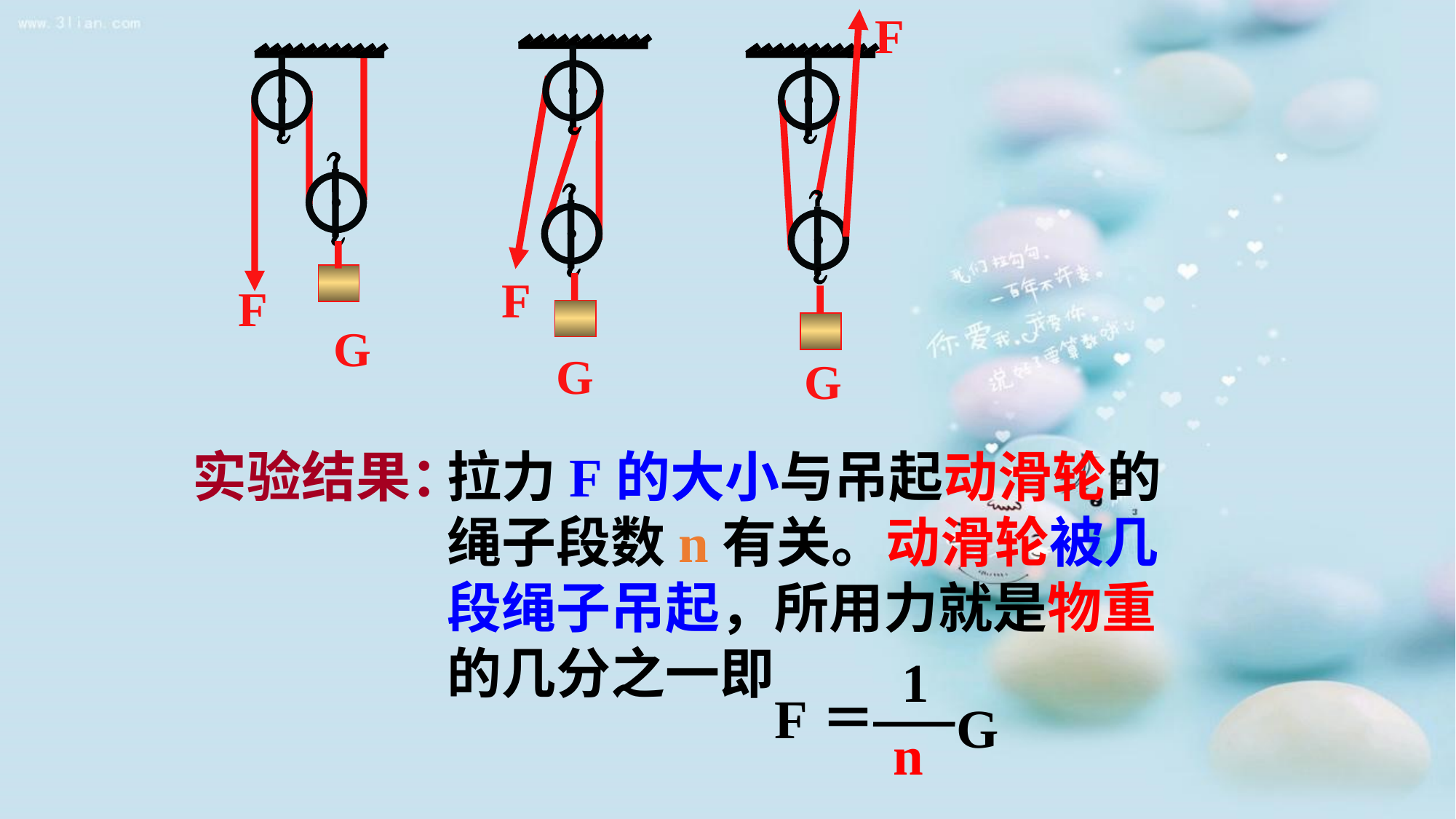

F

F

F

G
G
G
实验结果：
拉力F的大小与吊起动滑轮的绳子段数n有关。动滑轮被几段绳子吊起，所用力就是物重的几分之一即

1
F＝
G
n